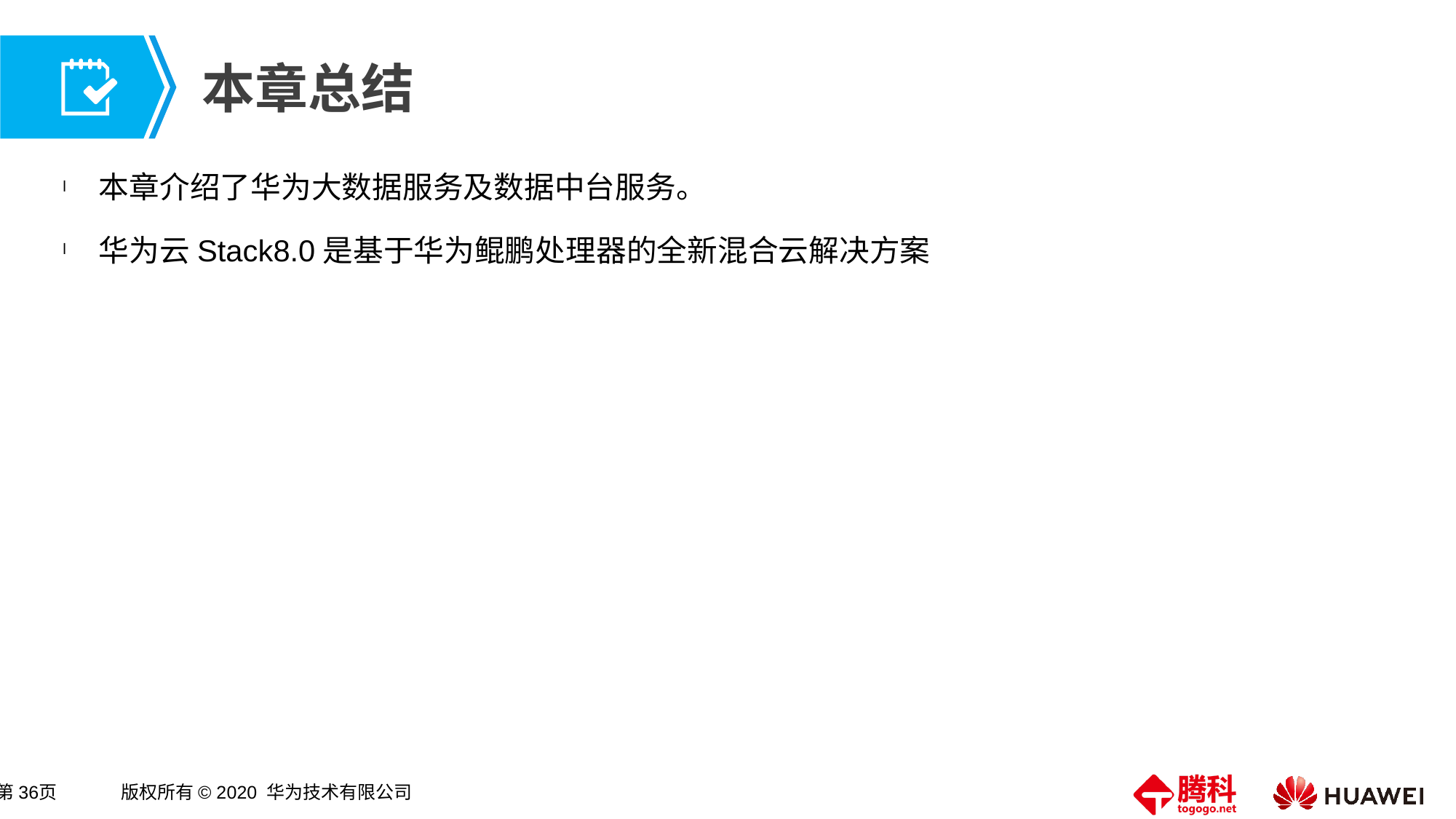

本章介绍了华为大数据服务及数据中台服务。
华为云Stack8.0是基于华为鲲鹏处理器的全新混合云解决方案